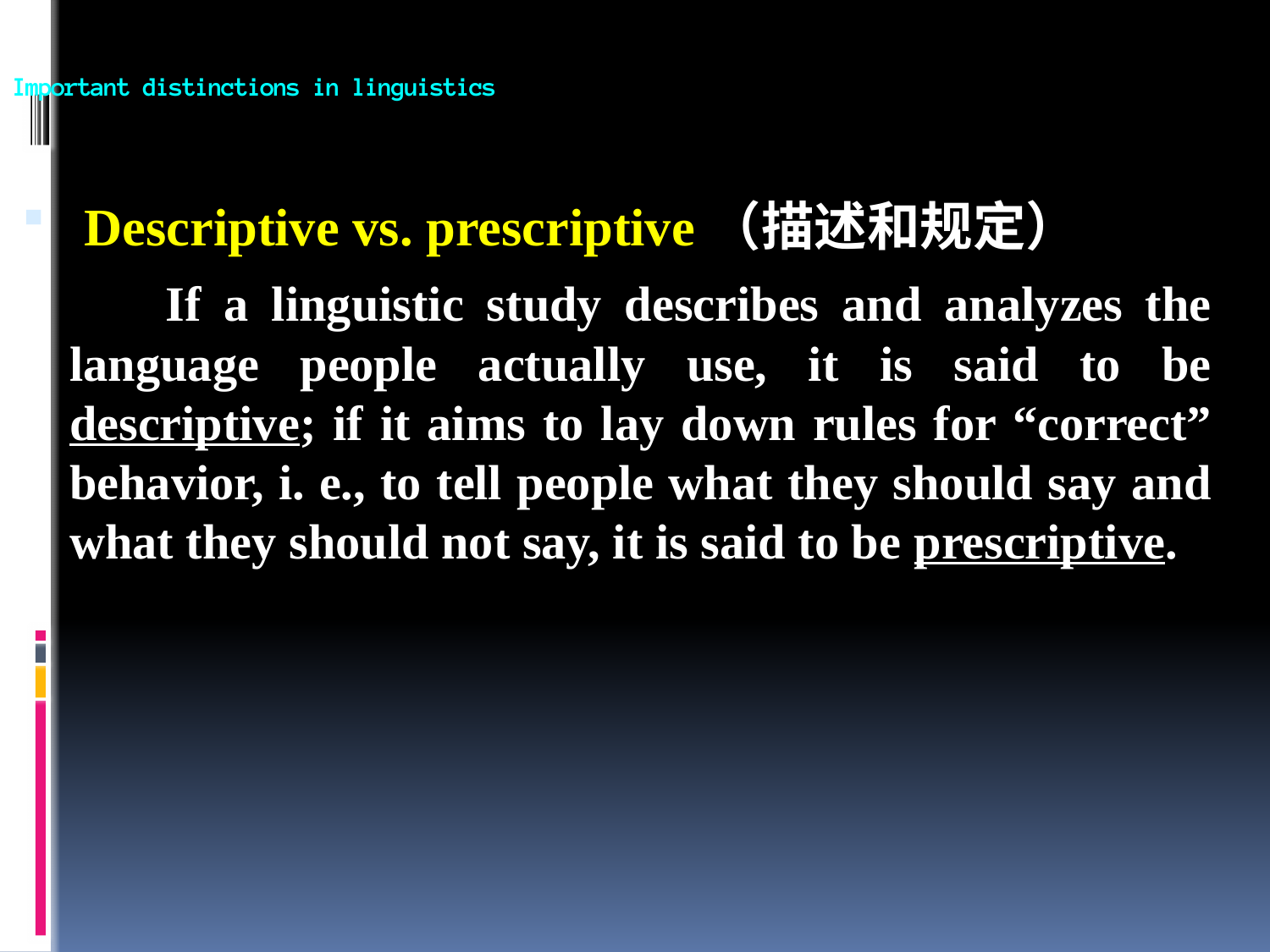

# Important distinctions in linguistics
 Descriptive vs. prescriptive（描述和规定）
      If a linguistic study describes and analyzes the language people actually use, it is said to be descriptive; if it aims to lay down rules for “correct” behavior, i. e., to tell people what they should say and what they should not say, it is said to be prescriptive.